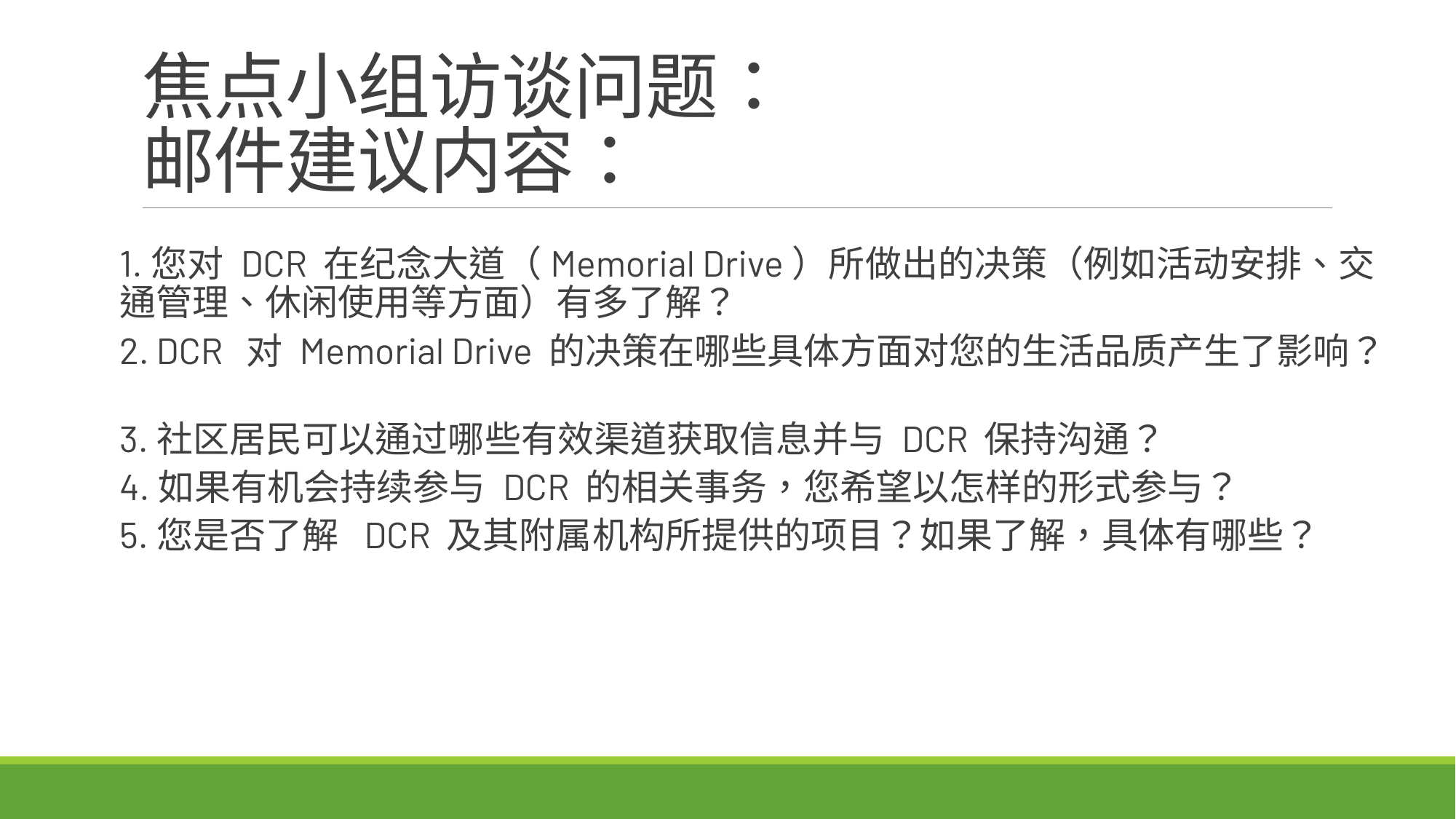

# 焦点小组访谈问题： 邮件建议内容：
1.您对 DCR 在纪念大道（Memorial Drive）所做出的决策（例如活动安排、交通管理、休闲使用等方面）有多了解？
2. DCR  对 Memorial Drive 的决策在哪些具体方面对您的生活品质产生了影响？
3.社区居民可以通过哪些有效渠道获取信息并与 DCR 保持沟通？
4.如果有机会持续参与 DCR 的相关事务，您希望以怎样的形式参与？
5.您是否了解  DCR 及其附属机构所提供的项目？如果了解，具体有哪些？